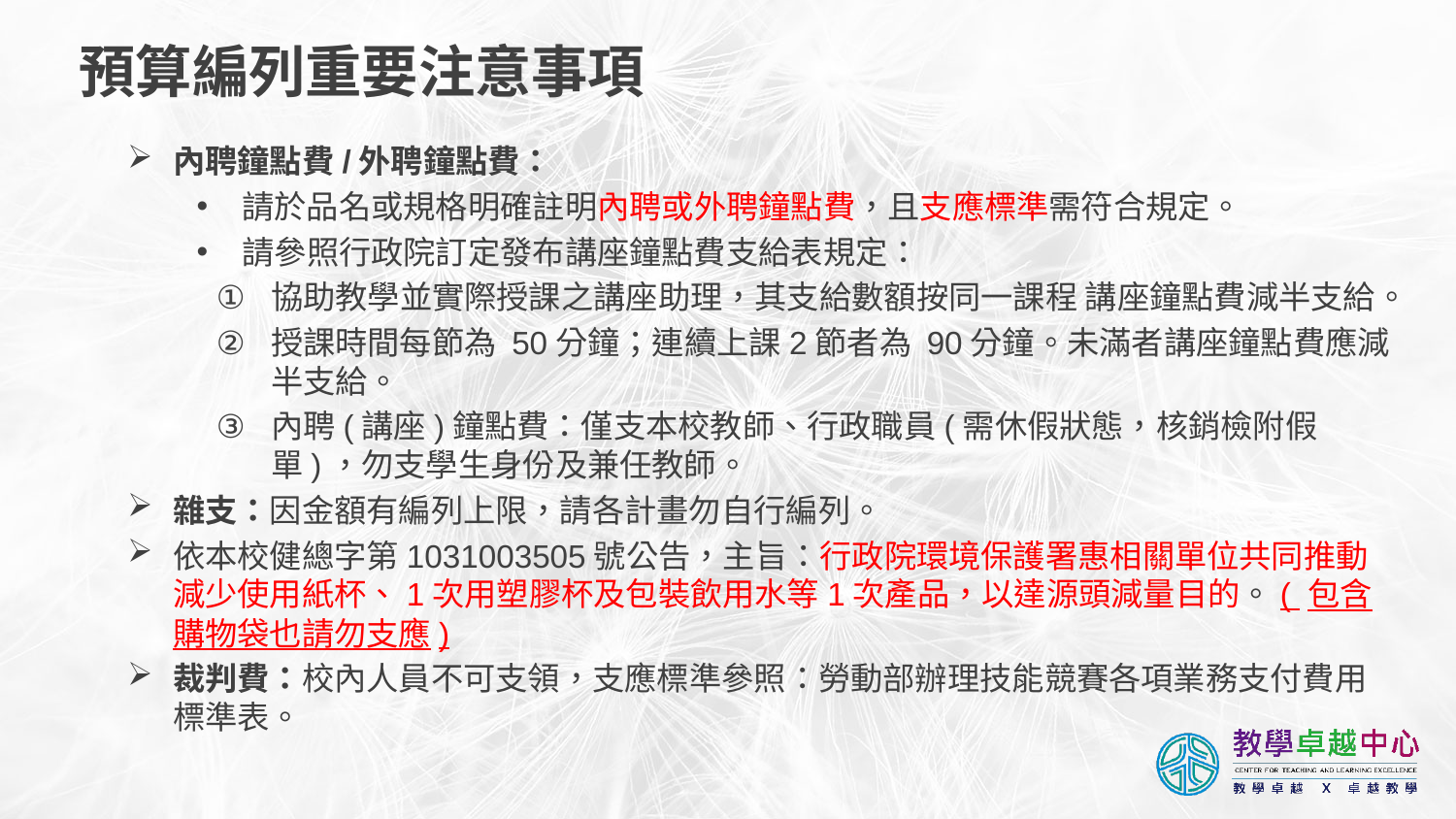

# 預算編列重要注意事項
內聘鐘點費/外聘鐘點費：
請於品名或規格明確註明內聘或外聘鐘點費，且支應標準需符合規定。
請參照行政院訂定發布講座鐘點費支給表規定：
協助教學並實際授課之講座助理，其支給數額按同一課程 講座鐘點費減半支給。
授課時間每節為 50分鐘；連續上課2節者為 90分鐘。未滿者講座鐘點費應減半支給。
內聘(講座)鐘點費：僅支本校教師、行政職員(需休假狀態，核銷檢附假單)，勿支學生身份及兼任教師。
雜支：因金額有編列上限，請各計畫勿自行編列。
依本校健總字第1031003505號公告，主旨：行政院環境保護署惠相關單位共同推動減少使用紙杯、1次用塑膠杯及包裝飲用水等1次產品，以達源頭減量目的。( 包含購物袋也請勿支應)
裁判費：校內人員不可支領，支應標準參照：勞動部辦理技能競賽各項業務支付費用標準表。